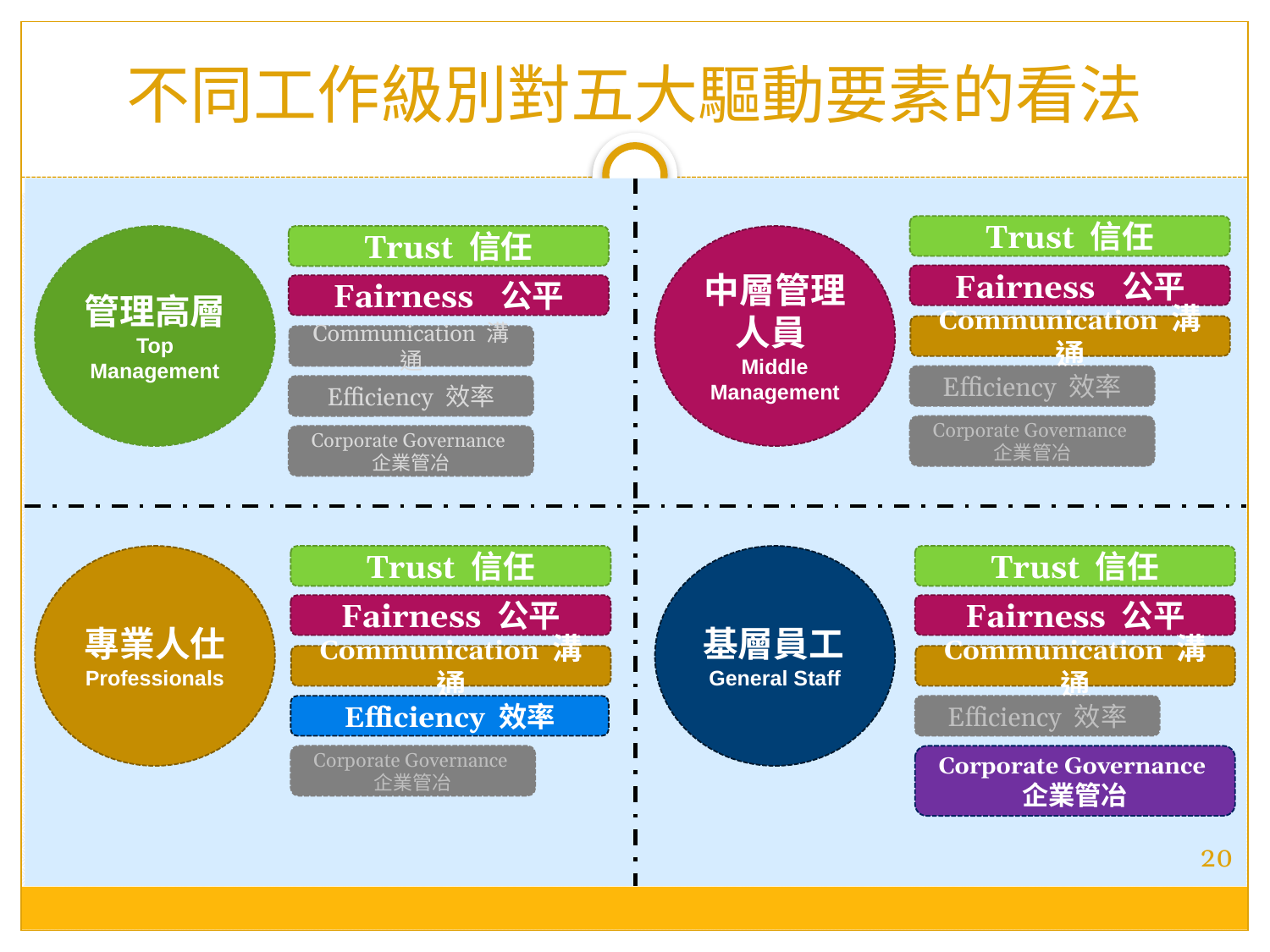

# 不同工作級別對五大驅動要素的看法

Trust 信任
管理高層
Top Management
Trust 信任
中層管理人員  Middle Management
Fairness 公平
Fairness 公平
Communication 溝通
Communication 溝通
Efficiency 效率
Efficiency 效率
Corporate Governance
企業管冶
Corporate Governance
企業管冶
專業人仕
Professionals
Trust 信任
基層員工General Staff
Trust 信任
Fairness 公平
Fairness 公平
Communication 溝通
Communication 溝通
Efficiency 效率
Efficiency 效率
Corporate Governance
企業管冶
Corporate Governance
企業管冶
20